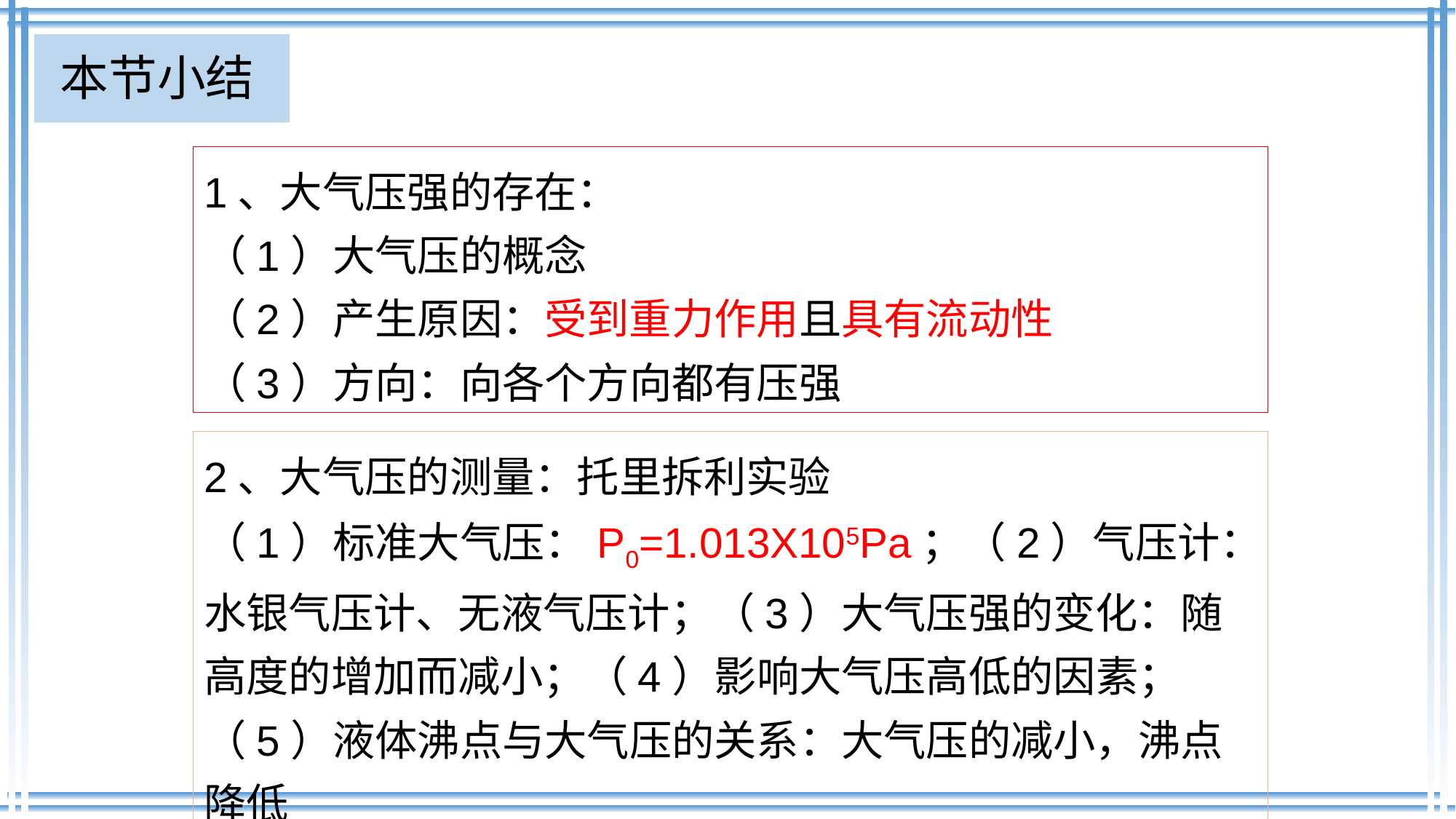

本节小结
1、大气压强的存在：
（1）大气压的概念
（2）产生原因：受到重力作用且具有流动性
（3）方向：向各个方向都有压强
2、大气压的测量：托里拆利实验
（1）标准大气压：P0=1.013X105Pa；（2）气压计：水银气压计、无液气压计；（3）大气压强的变化：随高度的增加而减小；（4）影响大气压高低的因素；（5）液体沸点与大气压的关系：大气压的减小，沸点降低